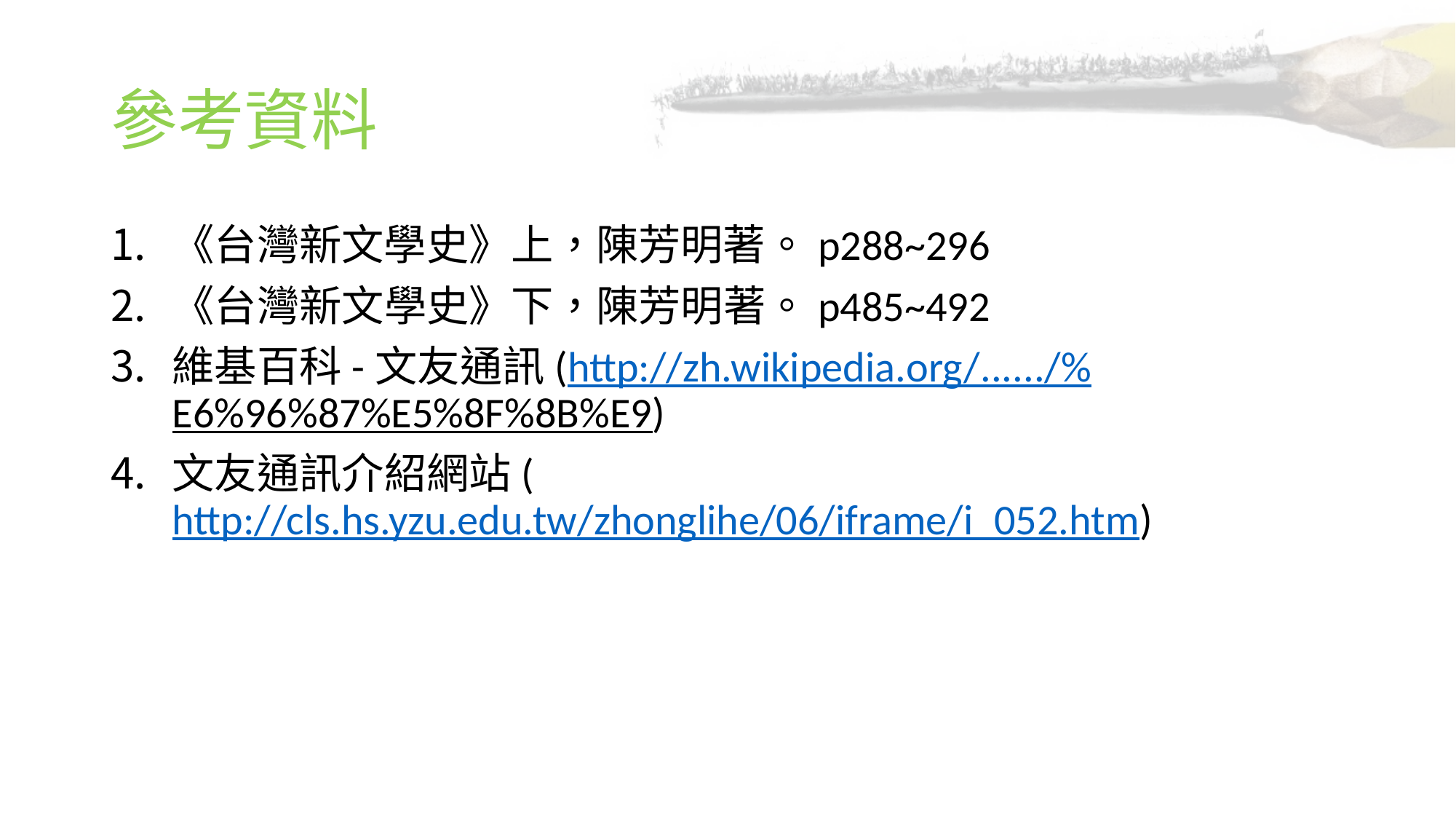

# 參考資料
《台灣新文學史》上，陳芳明著。p288~296
《台灣新文學史》下，陳芳明著。p485~492
維基百科-文友通訊(http://zh.wikipedia.org/....../%E6%96%87%E5%8F%8B%E9)
文友通訊介紹網站(http://cls.hs.yzu.edu.tw/zhonglihe/06/iframe/i_052.htm)